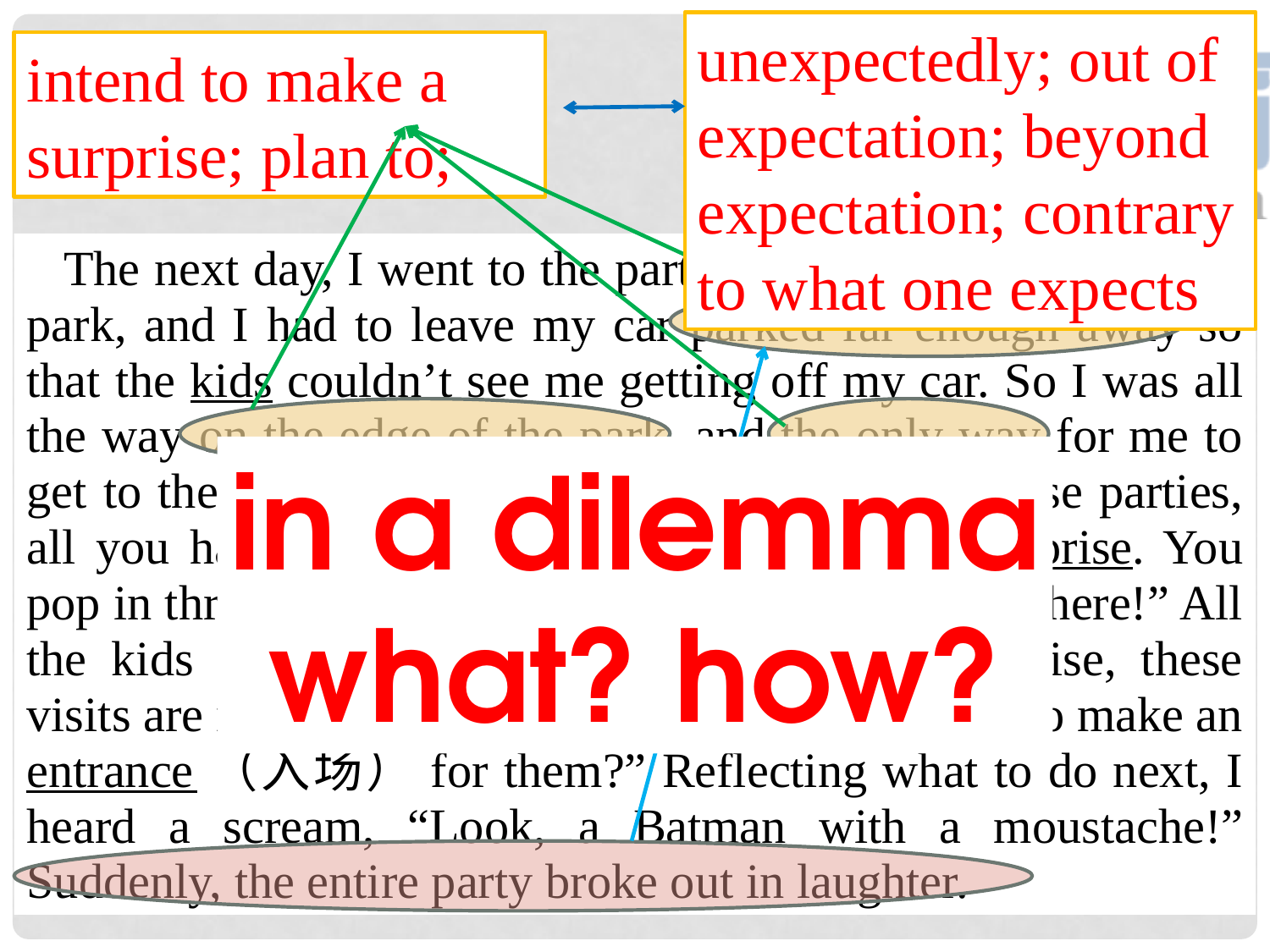

unexpectedly; out of expectation; beyond expectation; contrary to what one expects
intend to make a surprise; plan to;
The next day, I went to the party. It was at this huge public park, and I had to leave my car parked far enough away so that the kids couldn’t see me getting off my car. So I was all the way on the edge of the park, and the only way for me to get to the party was to walk to it. Normally at these parties, all you have going for you is the element of surprise. You pop in through the front door: “Surprise! Batman’s here!” All the kids go crazy. Without the element of surprise, these visits are meaningless. So I thought, “Should I try to make an entrance（入场）for them?” Reflecting what to do next, I heard a scream, “Look, a Batman with a moustache!” Suddenly, the entire party broke out in laughter.

in a dilemma
what? how?